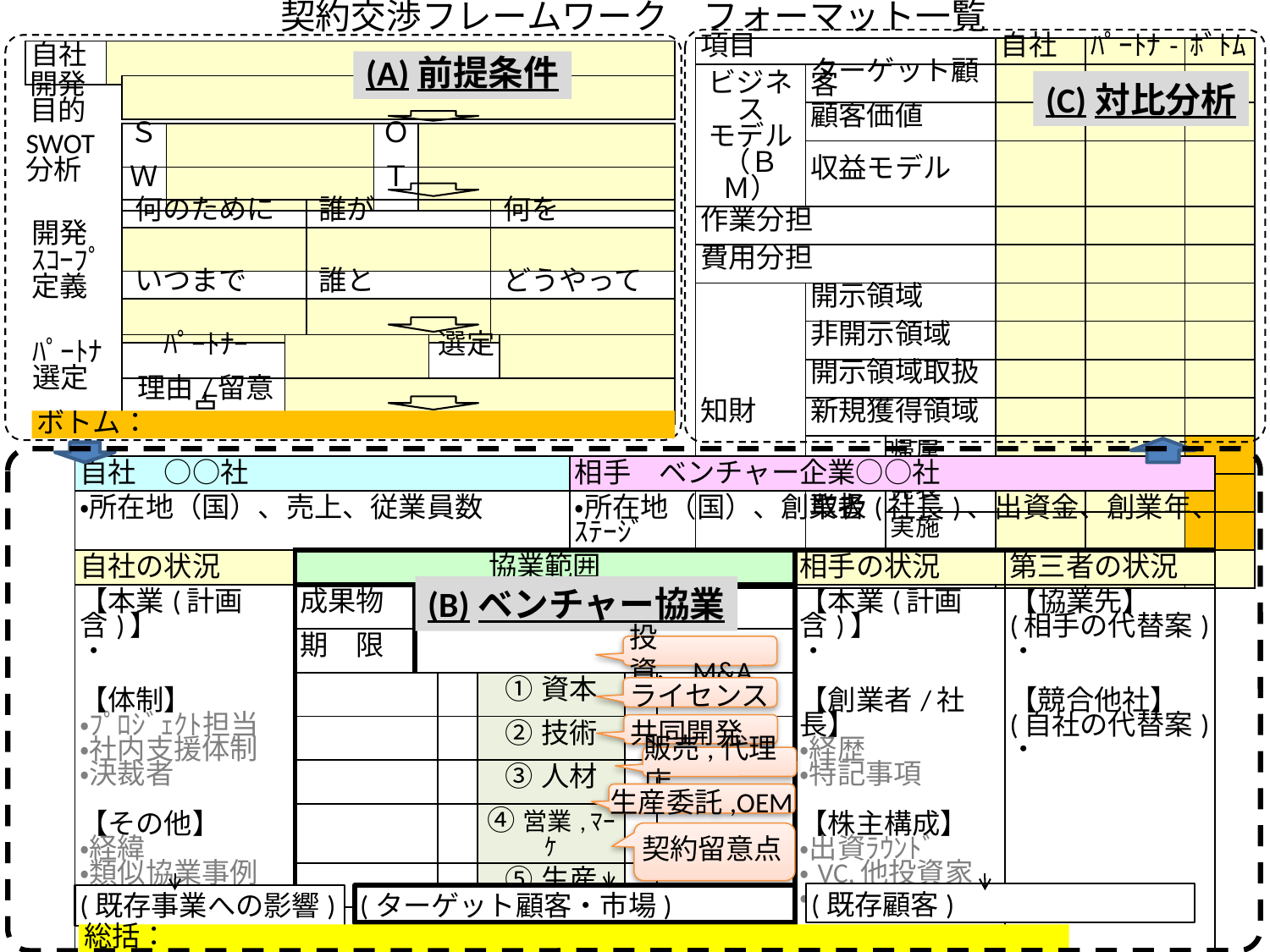

# 契約交渉フレームワーク　フォーマット一覧

| 項目 |  |  | 自社 | ﾊﾟｰﾄﾅ- | ﾎﾞﾄﾑ |
| --- | --- | --- | --- | --- | --- |
| ビジネス モデル （ＢＭ） | ターゲット顧客 |  |  |  |  |
|  | 顧客価値 |  |  |  |  |
|  | 収益モデル |  |  |  |  |
| 作業分担 |  |  |  |  |  |
| 費用分担 |  |  |  |  |  |
| 知財 | 開示領域 |  |  |  |  |
|  | 非開示領域 |  |  |  |  |
|  | 開示領域取扱 |  |  |  |  |
|  | 新規獲得領域 |  |  |  |  |
|  | 成果 取扱 | 帰属 |  |  |  |
|  |  | 発表 |  |  |  |
|  |  | 実施 |  |  |  |
| その他条項(CoC等) |  |  |  |  |  |
| 自社 |  |
| --- | --- |
(A)前提条件
開発
目的
(C)対比分析
|  |
| --- |

SWOT
分析
| Ｓ |  | Ｏ |  |
| --- | --- | --- | --- |
| Ｗ |  | Ｔ |  |

| 何のために | 誰が | 何を |
| --- | --- | --- |
|  |  |  |
| いつまで | 誰と | どうやって |
|  |  |  |
開発
ｽｺｰﾌﾟ
定義

ﾊﾟｰﾄﾅ
選定
| ﾊﾟｰﾄﾅｰ |  | 選定 |  |
| --- | --- | --- | --- |
| 理由/留意点 |  |  |  |

ボトム：

| 自社　○○社 |  |  |  |  | 相手　ベンチャー企業○○社 |  |  |  |  |
| --- | --- | --- | --- | --- | --- | --- | --- | --- | --- |
| ・所在地（国）、売上、従業員数 |  |  |  |  | ・所在地（国）、創業者(社長)、出資金、創業年、ｽﾃｰｼﾞ |  |  |  |  |
| 自社の状況 | 協業範囲 |  |  |  |  |  |  | 相手の状況 | 第三者の状況 |
| 【本業(計画含)】 ・ 【体制】 ・ﾌﾟﾛｼﾞｪｸﾄ担当 ・社内支援体制 ・決裁者 【その他】 ・経緯 ・類似協業事例 ・特記事項 | 成果物 |  |  |  |  |  |  | 【本業(計画含)】 ・ 【創業者/社長】 ・経歴 ・特記事項 【株主構成】 ・出資ﾗｳﾝﾄﾞ ・VC,他投資家 ・ｴｸﾞｼﾞｯﾄ計画 | 【協業先】 (相手の代替案) ・ 【競合他社】 (自社の代替案) ・ |
|  | 期　限 |  |  |  |  |  |  |  |  |
|  |  |  |  | ①資本 |  |  |  |  |  |
|  |  |  |  | ②技術 |  |  |  |  |  |
|  |  |  |  | ③人材 |  |  |  |  |  |
|  |  |  |  | ④営業,ﾏｰｹ |  |  |  |  |  |
|  |  |  |  | ⑤生産 |  |  |  |  |  |
|  |  |  |  | ⑥リターン |  |  |  |  |  |
|  |  |  |  | ⑦リスク |  |  |  |  |  |
(B)ベンチャー協業
投資、M&A
ライセンス
共同開発
販売,代理店
生産委託,OEM
契約留意点
(既存顧客)

(ターゲット顧客・市場)

(既存事業への影響)
総括：